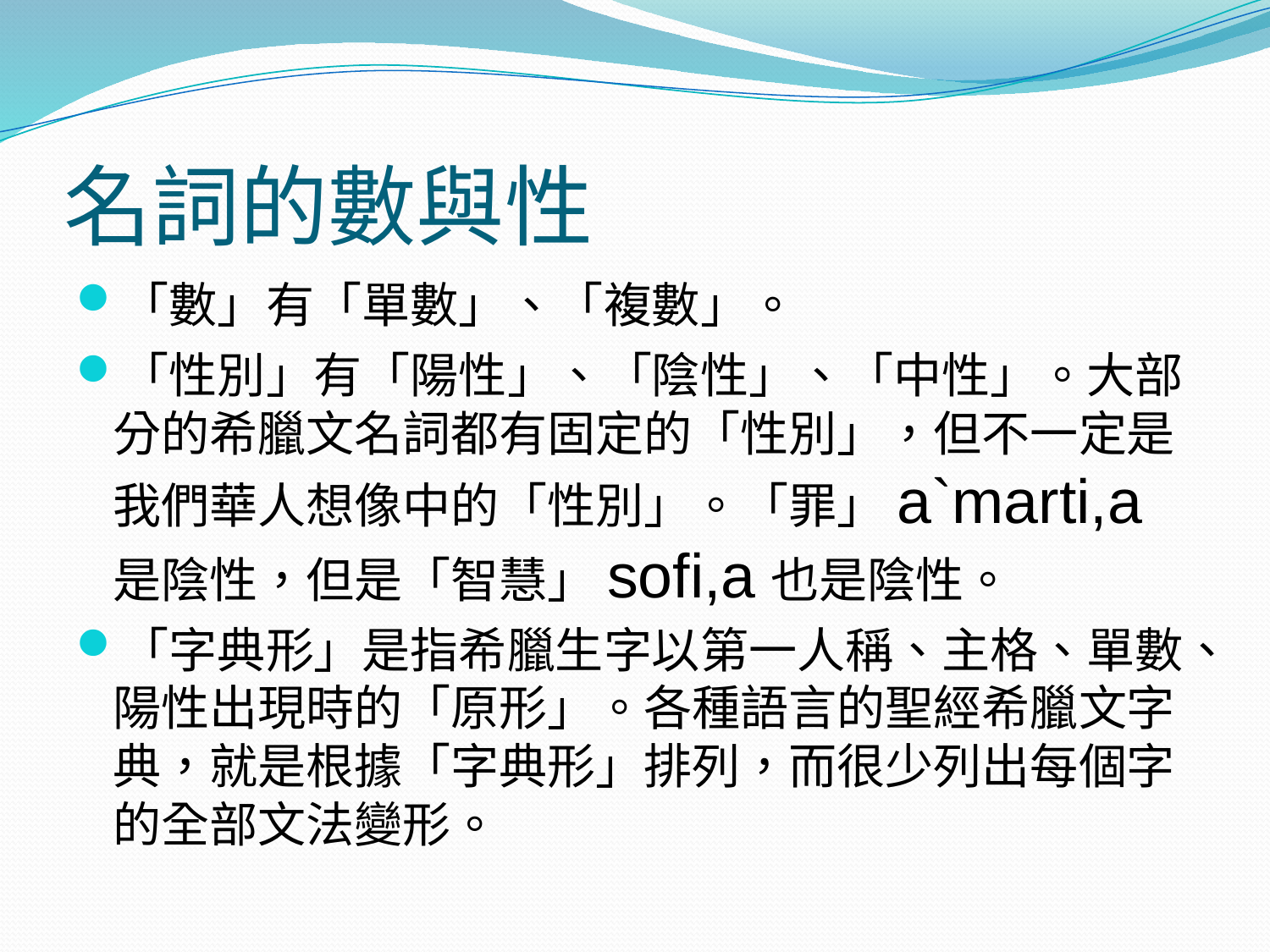

# 名詞的數與性
「數」有「單數」、「複數」。
「性別」有「陽性」、「陰性」、「中性」。大部分的希臘文名詞都有固定的「性別」，但不一定是我們華人想像中的「性別」。「罪」a`marti,a是陰性，但是「智慧」sofi,a也是陰性。
「字典形」是指希臘生字以第一人稱、主格、單數、陽性出現時的「原形」。各種語言的聖經希臘文字典，就是根據「字典形」排列，而很少列出每個字的全部文法變形。